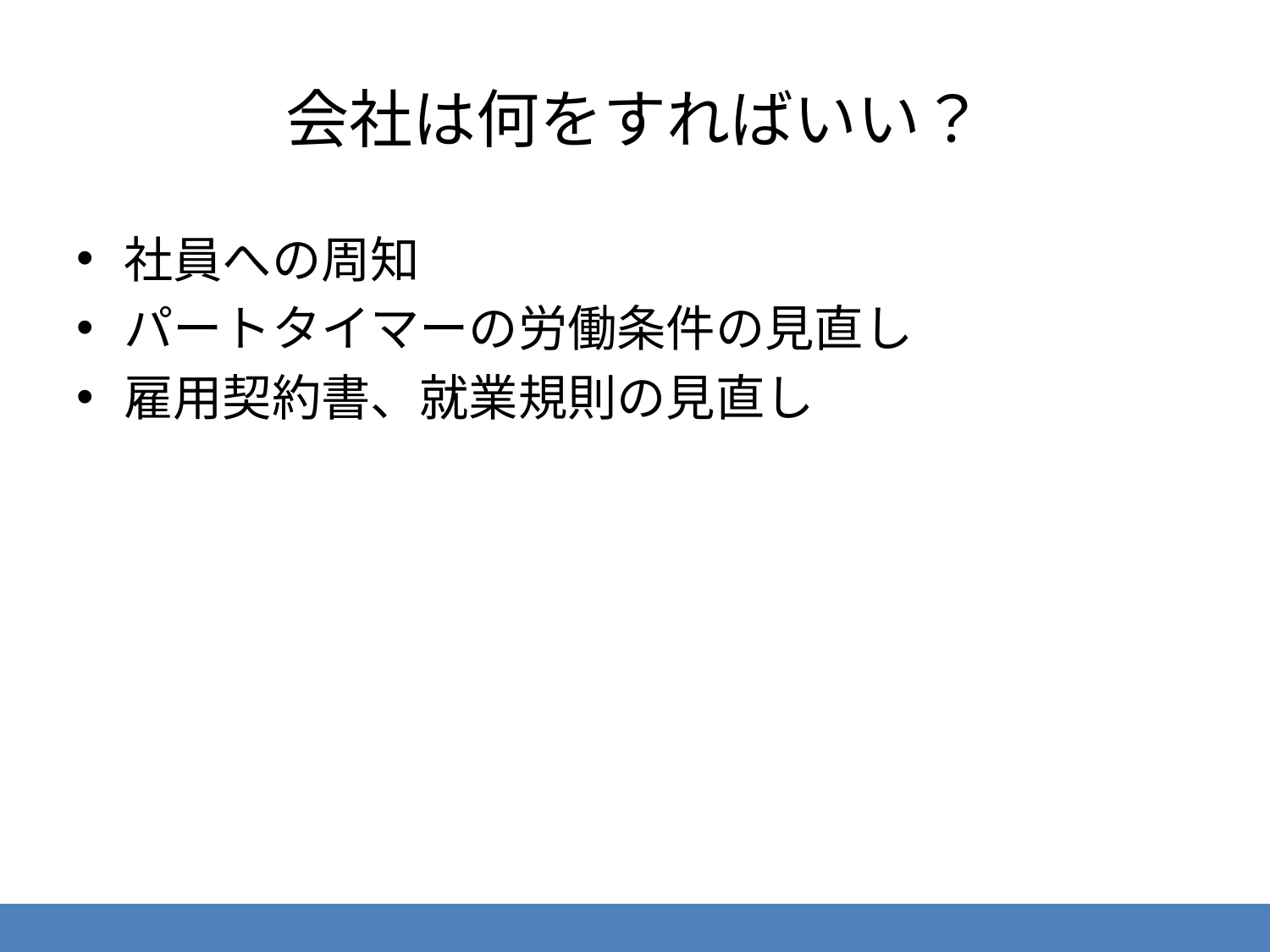

# 会社は何をすればいい？
社員への周知
パートタイマーの労働条件の見直し
雇用契約書、就業規則の見直し